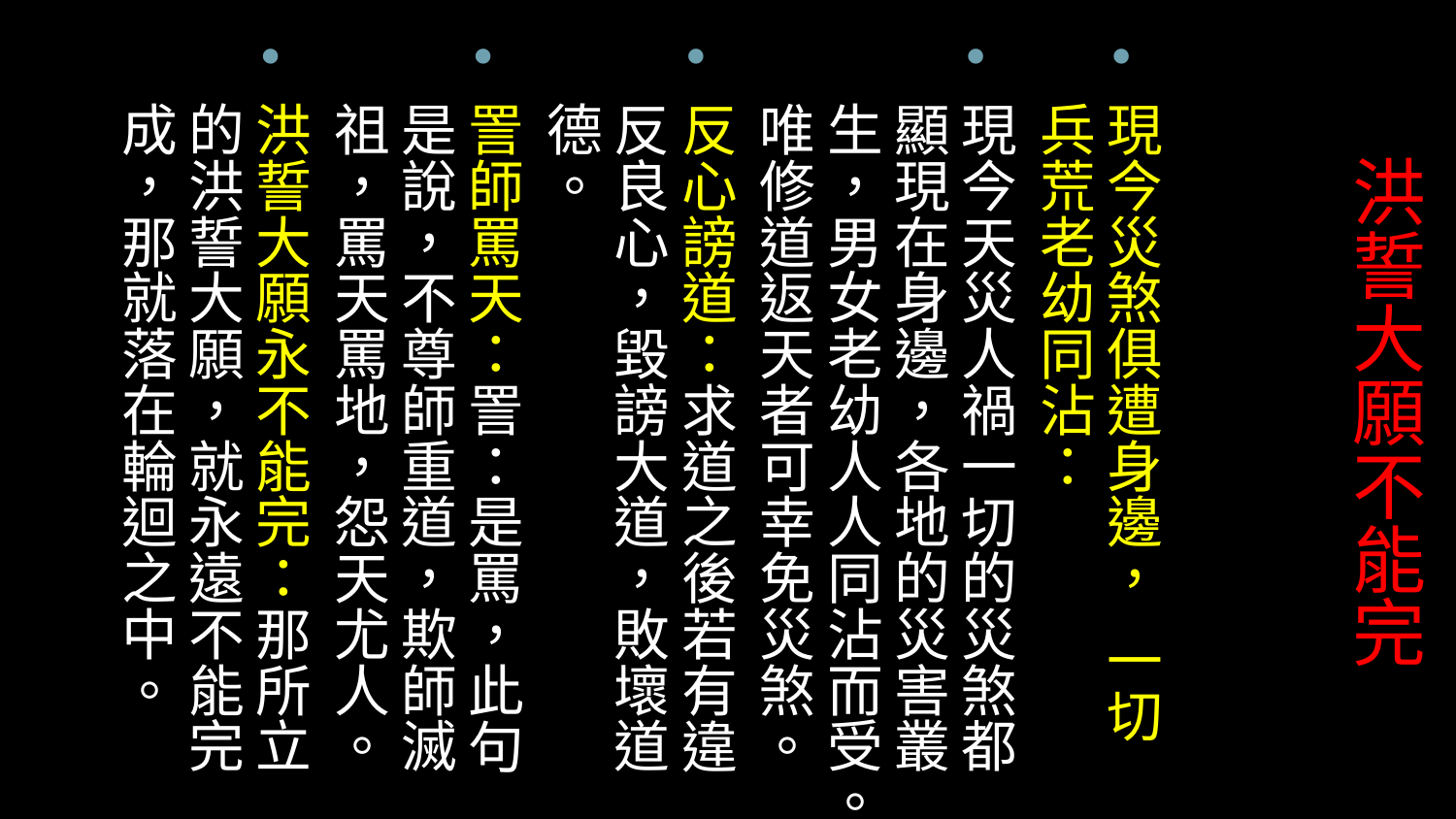

# 洪誓大願不能完
現今災煞俱遭身邊，  一切兵荒老幼同沾：
現今天災人禍一切的災煞都顯現在身邊，各地的災害叢生，男女老幼人人同沾而受。唯修道返天者可幸免災煞。
反心謗道：求道之後若有違反良心，毀謗大道，敗壞道德。
詈師罵天：詈：是罵，此句是說，不尊師重道，欺師滅祖，罵天罵地，怨天尤人。
洪誓大願永不能完：那所立的洪誓大願，就永遠不能完成，那就落在輪迴之中。